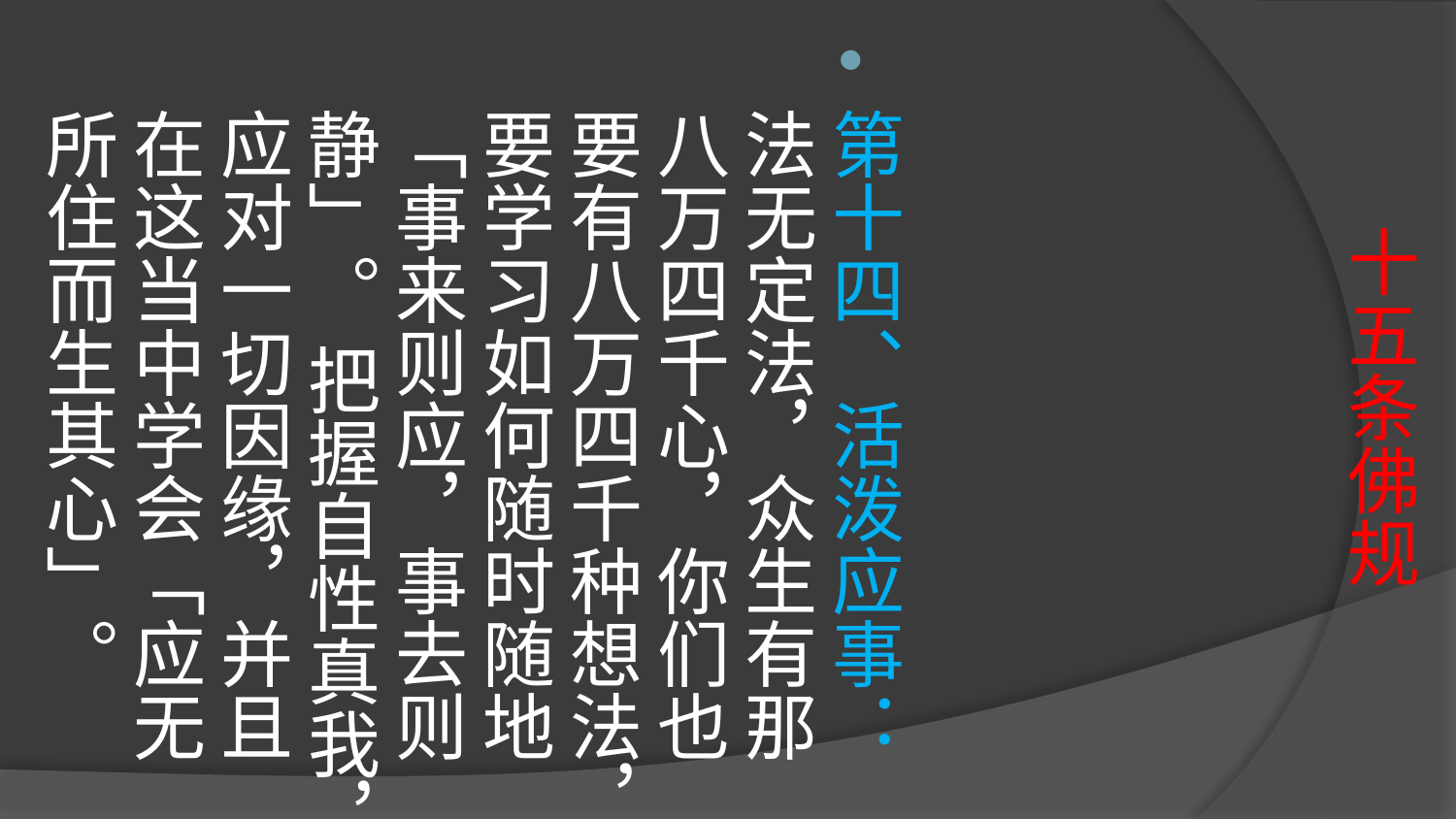

# 十五条佛规
第十四、活泼应事： 法无定法，众生有那八万四千心，你们也要有八万四千种想法，要学习如何随时随地「事来则应，事去则静」。 把握自性真我，应对一切因缘，并且在这当中学会「应无所住而生其心」。